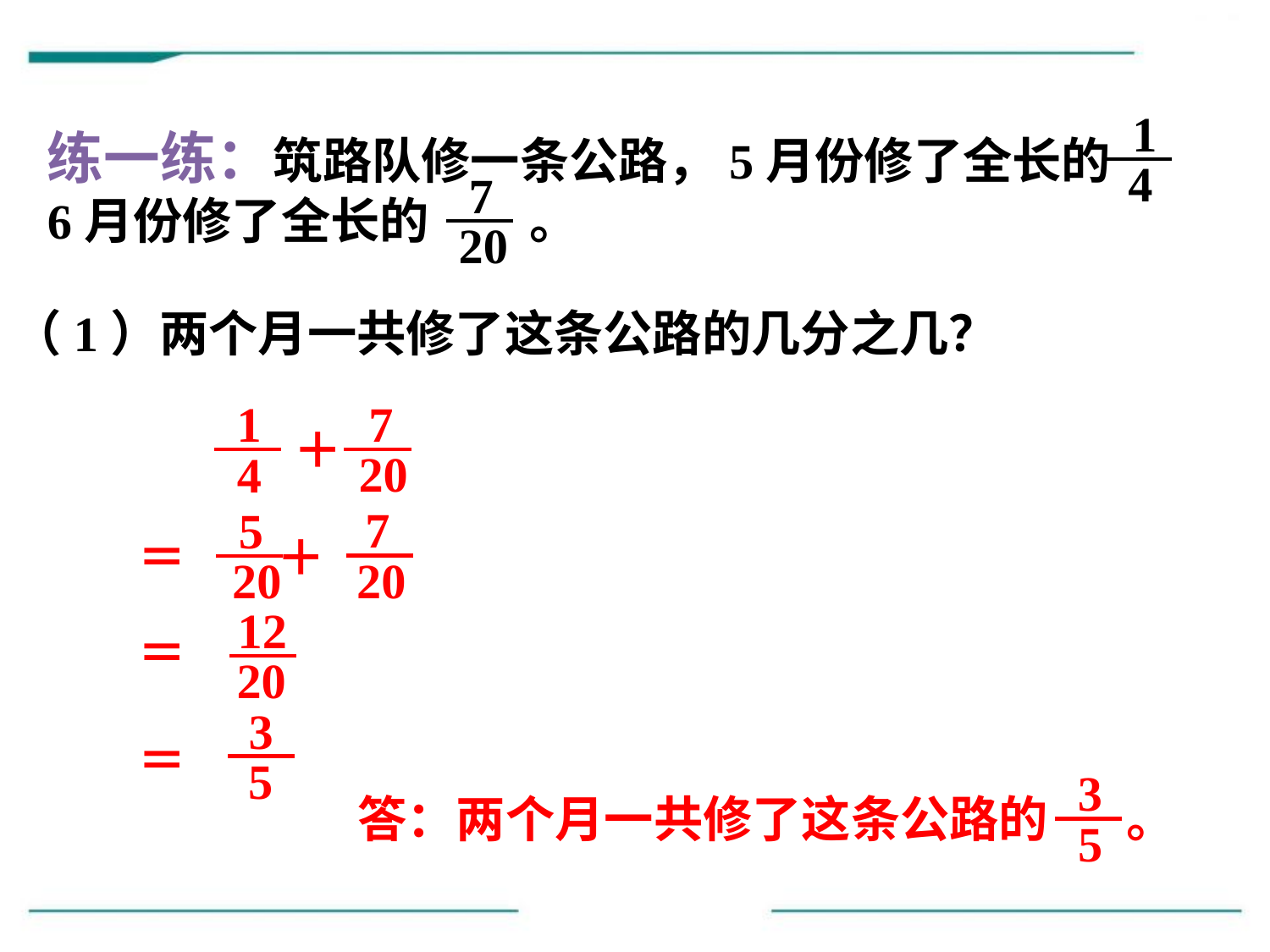

1
4
练一练：筑路队修一条公路，5月份修了全长的
6月份修了全长的         。
7
20
（1）两个月一共修了这条公路的几分之几？
7
20
1
4
＋
7
20
5
20
＝        ＋
12
20
＝
3
5
＝
3
5
答：两个月一共修了这条公路的       。